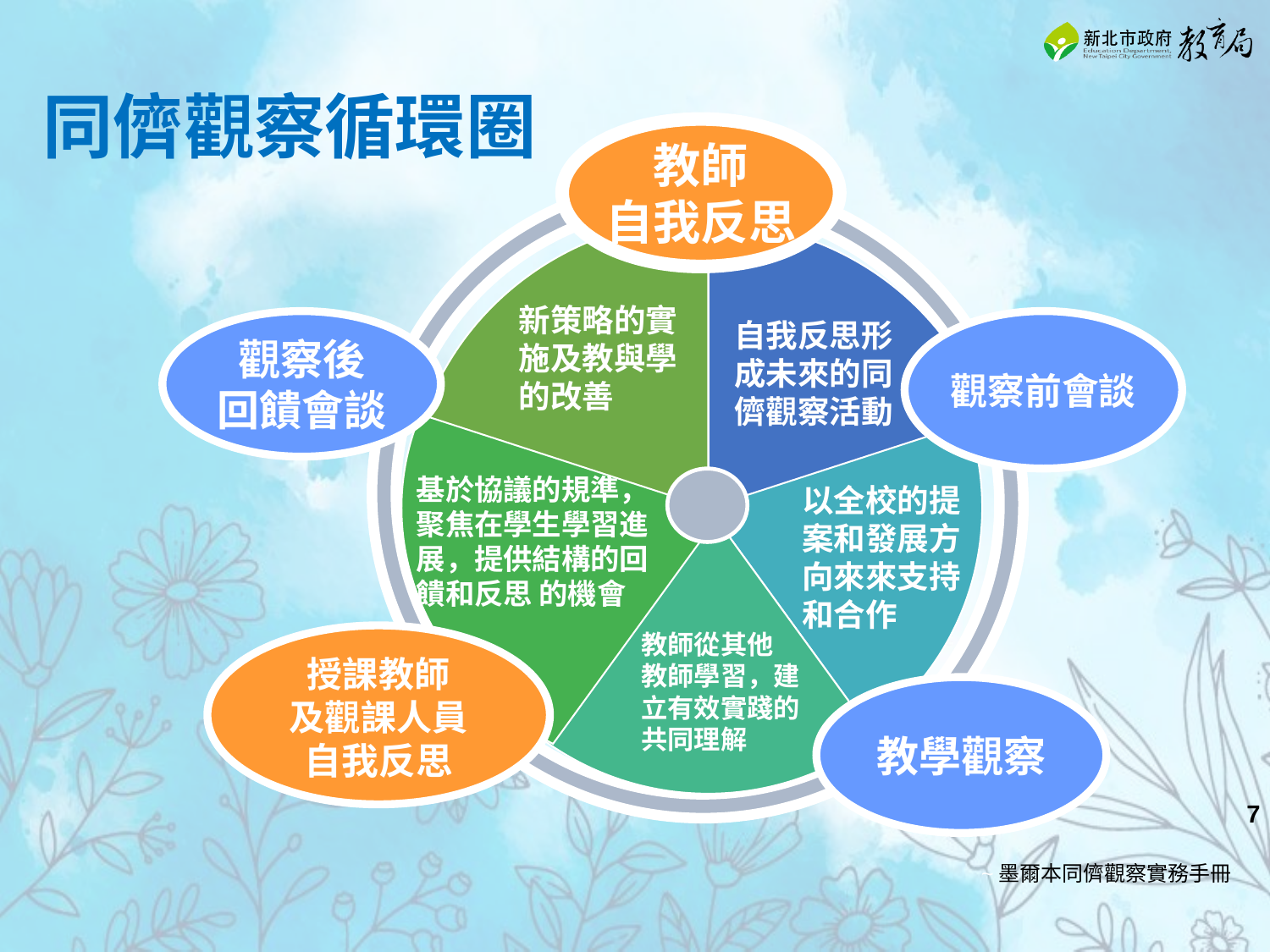

同儕觀察循環圈
教師
自我反思

新策略的實施及教與學的改善
觀察後
回饋會談
自我反思形成未來的同儕觀察活動
觀察前會談

基於協議的規準，聚焦在學生學習進展，提供結構的回饋和反思 的機會

以全校的提案和發展方向來來支持和合作
教師從其他
教師學習，建立有效實踐的
共同理解
授課教師
及觀課人員
自我反思
教學觀察
7
~墨爾本同儕觀察實務手冊